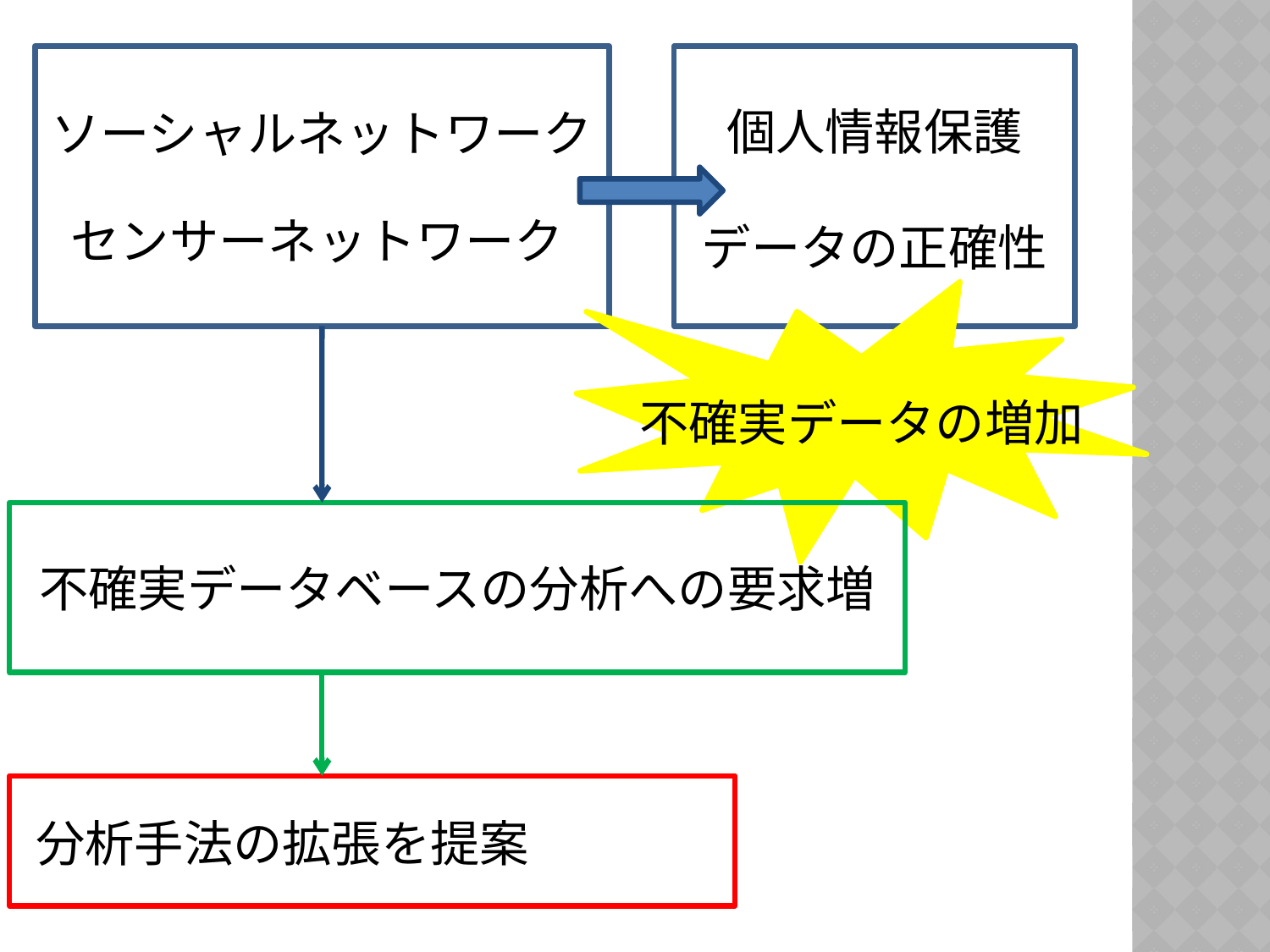

個人情報保護
ソーシャルネットワーク

センサーネットワーク
データの正確性

不確実データの増加

不確実データベースの分析への要求増

分析手法の拡張を提案